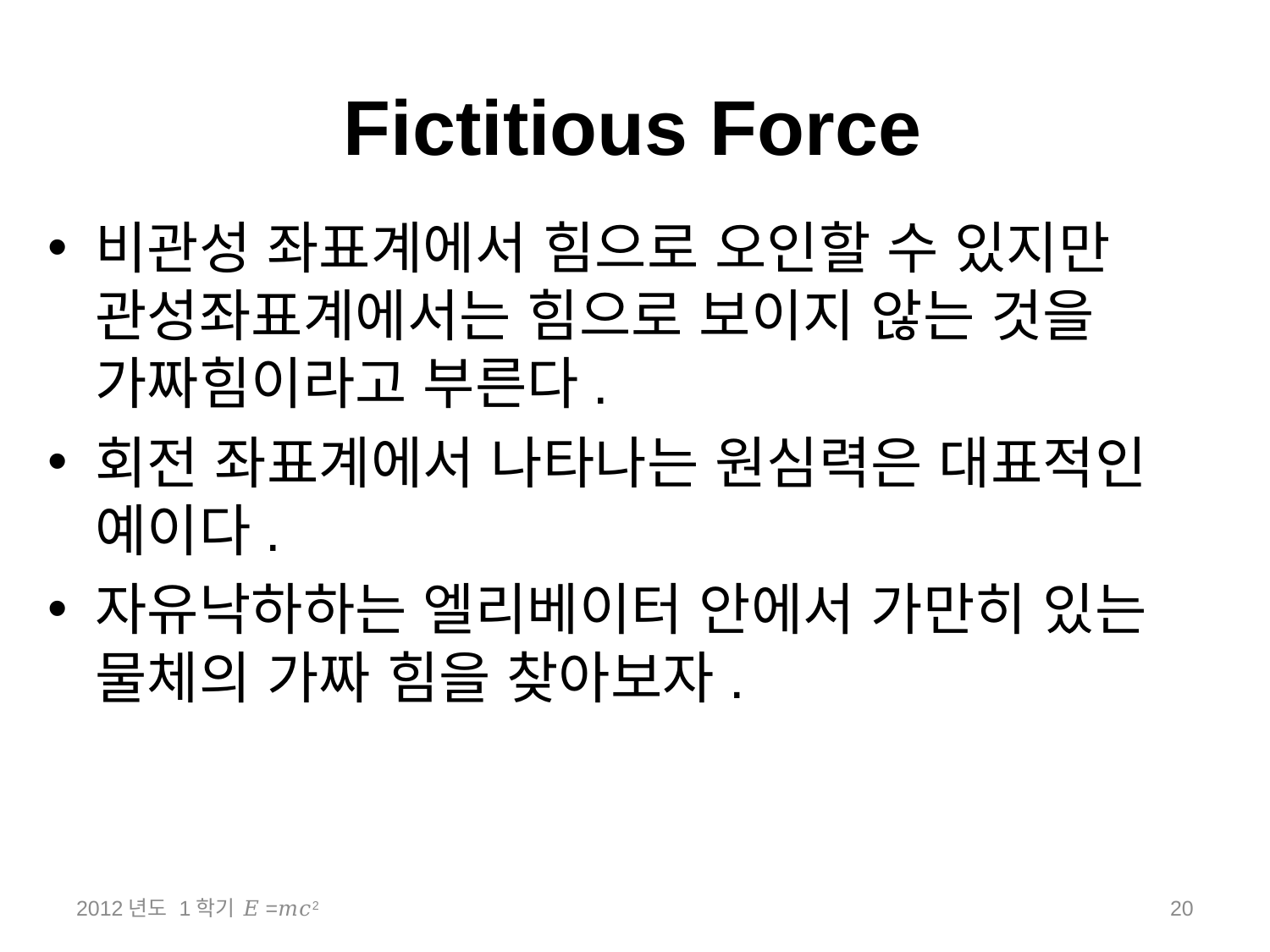

Fictitious Force
비관성 좌표계에서 힘으로 오인할 수 있지만 관성좌표계에서는 힘으로 보이지 않는 것을 가짜힘이라고 부른다.
회전 좌표계에서 나타나는 원심력은 대표적인 예이다.
자유낙하하는 엘리베이터 안에서 가만히 있는 물체의 가짜 힘을 찾아보자.

2012년도 1학기 𝐸=𝑚𝑐2
20